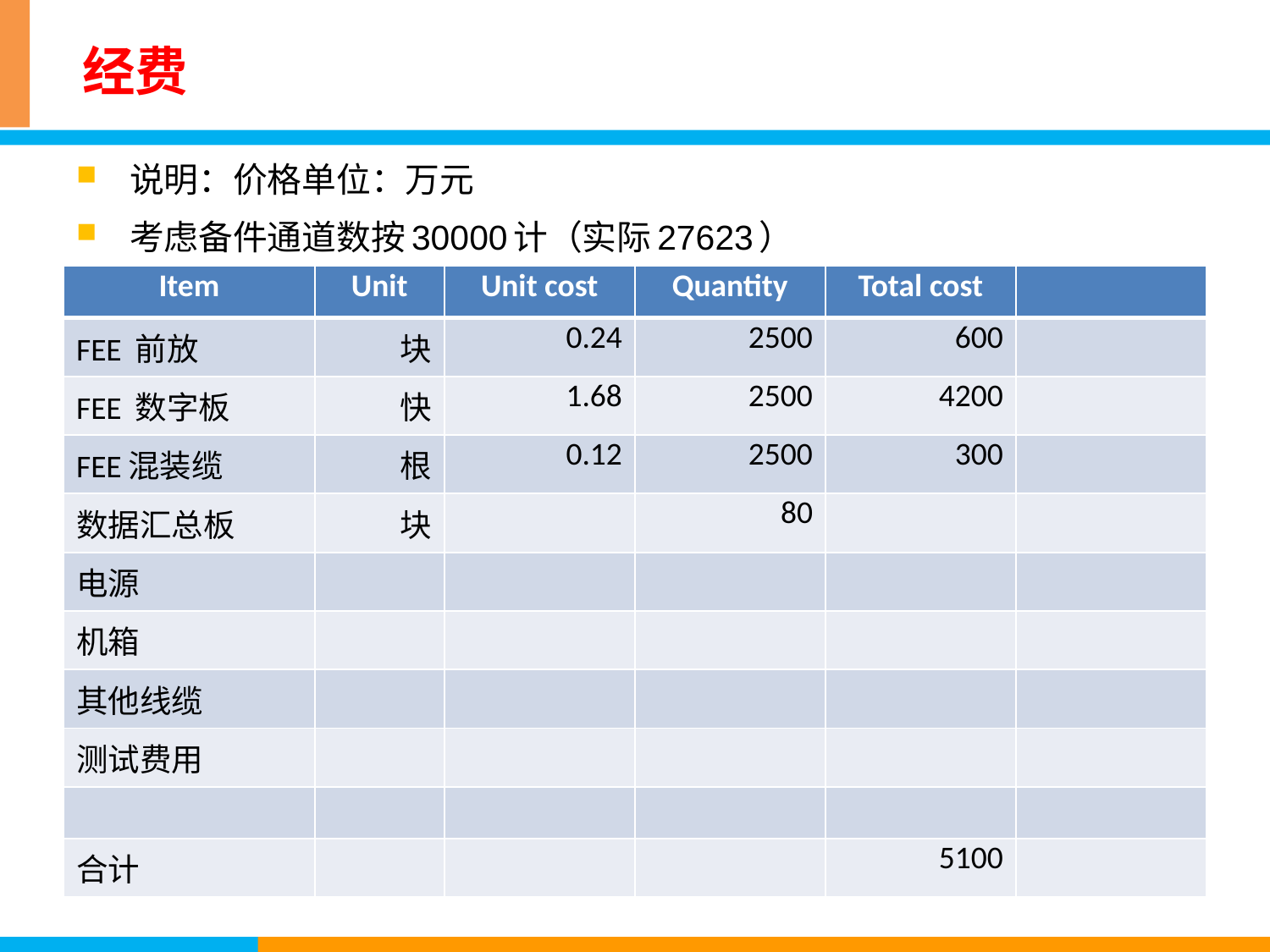

# 经费
说明：价格单位：万元
考虑备件通道数按30000计（实际27623）

| Item | Unit | Unit cost | Quantity | Total cost |  |
| --- | --- | --- | --- | --- | --- |
| FEE 前放 | 块 | 0.24 | 2500 | 600 |  |
| FEE 数字板 | 快 | 1.68 | 2500 | 4200 |  |
| FEE混装缆 | 根 | 0.12 | 2500 | 300 |  |
| 数据汇总板 | 块 |  | 80 |  |  |
| 电源 |  |  |  |  |  |
| 机箱 |  |  |  |  |  |
| 其他线缆 |  |  |  |  |  |
| 测试费用 |  |  |  |  |  |
|  |  |  |  |  |  |
| 合计 |  |  |  | 5100 |  |